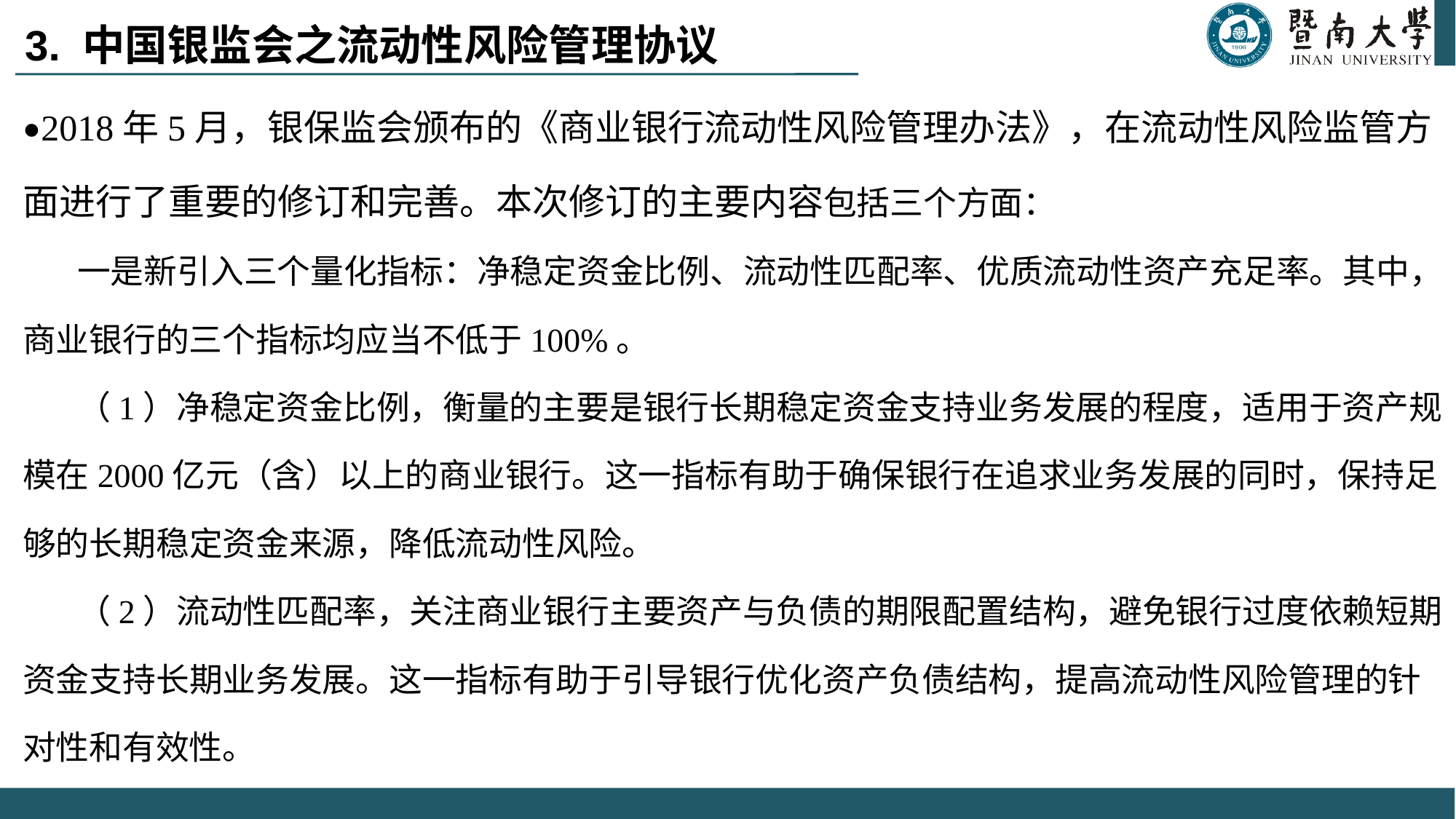

# 3. 中国银监会之流动性风险管理协议

•2018年5月，银保监会颁布的《商业银行流动性风险管理办法》，在流动性风险监管方面进行了重要的修订和完善。本次修订的主要内容包括三个方面：
一是新引入三个量化指标：净稳定资金比例、流动性匹配率、优质流动性资产充足率。其中，商业银行的三个指标均应当不低于100%。
（1）净稳定资金比例，衡量的主要是银行长期稳定资金支持业务发展的程度，适用于资产规模在2000亿元（含）以上的商业银行。这一指标有助于确保银行在追求业务发展的同时，保持足够的长期稳定资金来源，降低流动性风险。
（2）流动性匹配率，关注商业银行主要资产与负债的期限配置结构，避免银行过度依赖短期资金支持长期业务发展。这一指标有助于引导银行优化资产负债结构，提高流动性风险管理的针对性和有效性。